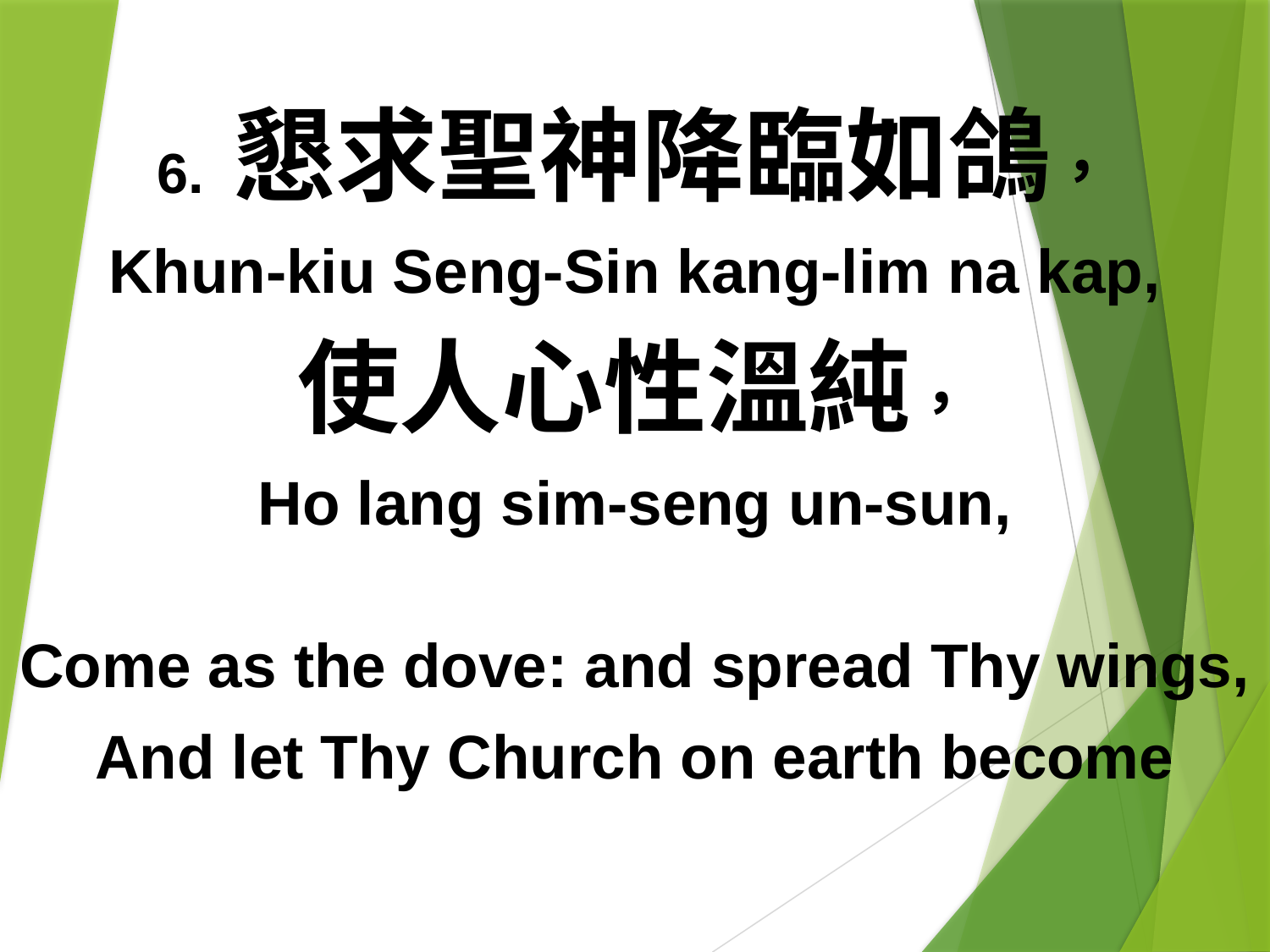

6. 懇求聖神降臨如鴿，
Khun-kiu Seng-Sin kang-lim na kap,
使人心性溫純，
Ho lang sim-seng un-sun,

Come as the dove: and spread Thy wings,
And let Thy Church on earth become